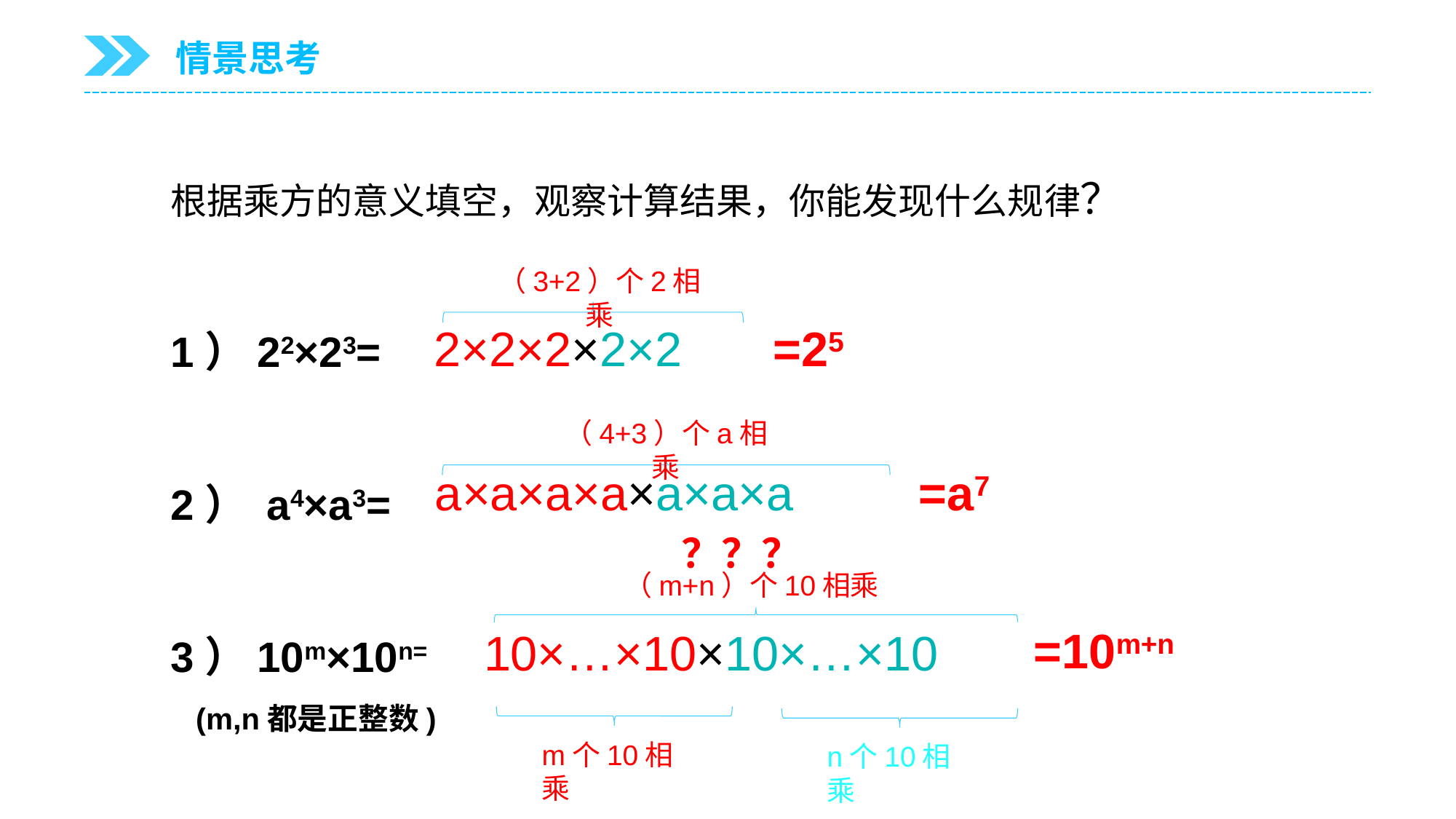

情景思考
根据乘方的意义填空，观察计算结果，你能发现什么规律？

1）22×23=

2） a4×a3=

3）10m×10n=
   (m,n都是正整数)

（3+2）个2相乘
2×2×2×2×2
=25

（4+3）个a相乘
a×a×a×a×a×a×a
=a7
？？？
（m+n）个10相乘

=10m+n
10×…×10×10×…×10
m个10相乘
n个10相乘